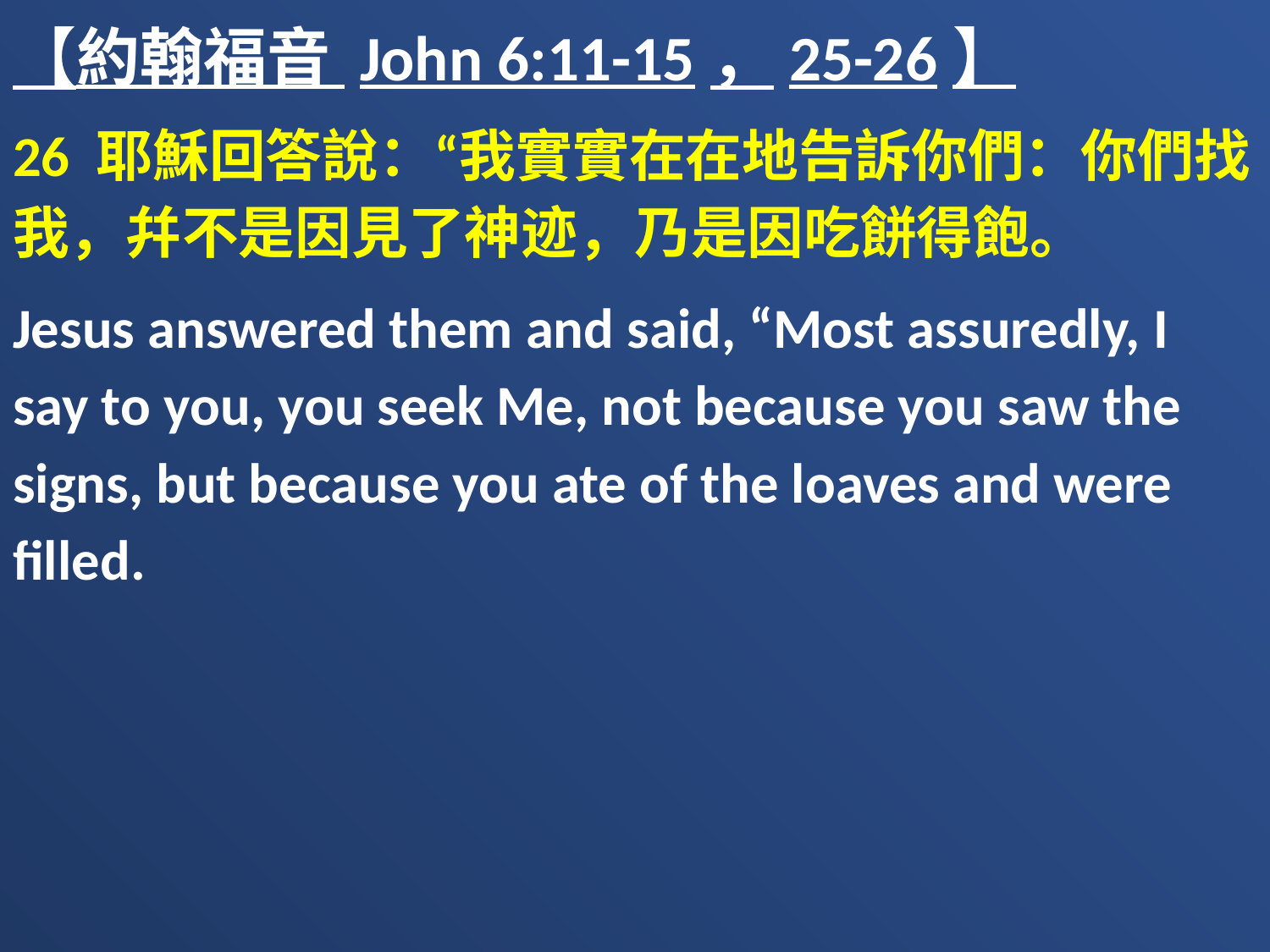

【約翰福音 John 6:11-15，25-26】
26 耶穌回答說：“我實實在在地告訴你們：你們找我，幷不是因見了神迹，乃是因吃餅得飽。
Jesus answered them and said, “Most assuredly, I say to you, you seek Me, not because you saw the signs, but because you ate of the loaves and were filled.